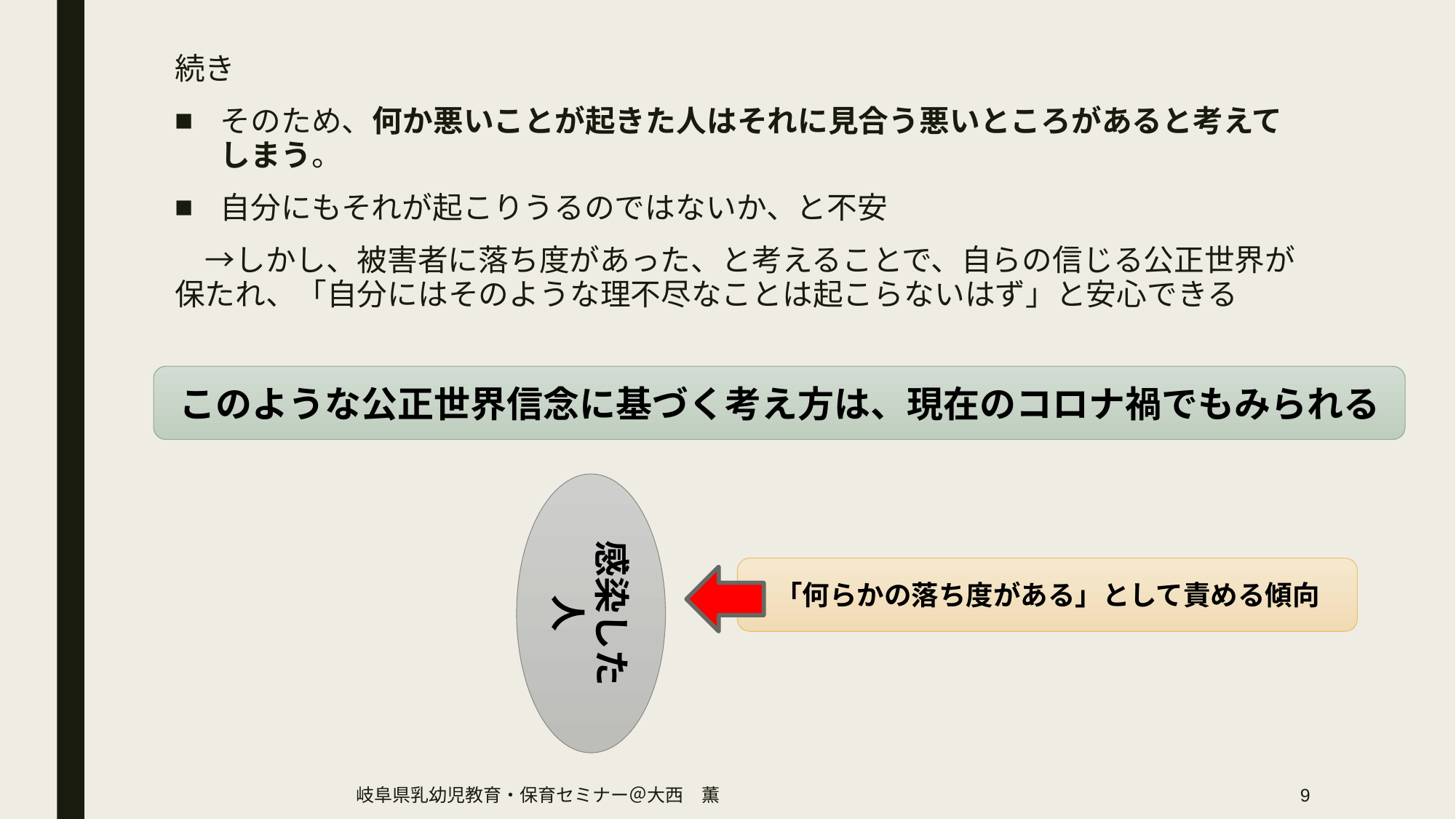

続き
そのため、何か悪いことが起きた人はそれに見合う悪いところがあると考えてしまう。
自分にもそれが起こりうるのではないか、と不安
　→しかし、被害者に落ち度があった、と考えることで、自らの信じる公正世界が保たれ、「自分にはそのような理不尽なことは起こらないはず」と安心できる

このような公正世界信念に基づく考え方は、現在のコロナ禍でもみられる
感染した人
「何らかの落ち度がある」として責める傾向

岐阜県乳幼児教育・保育セミナー＠大西　薫
9